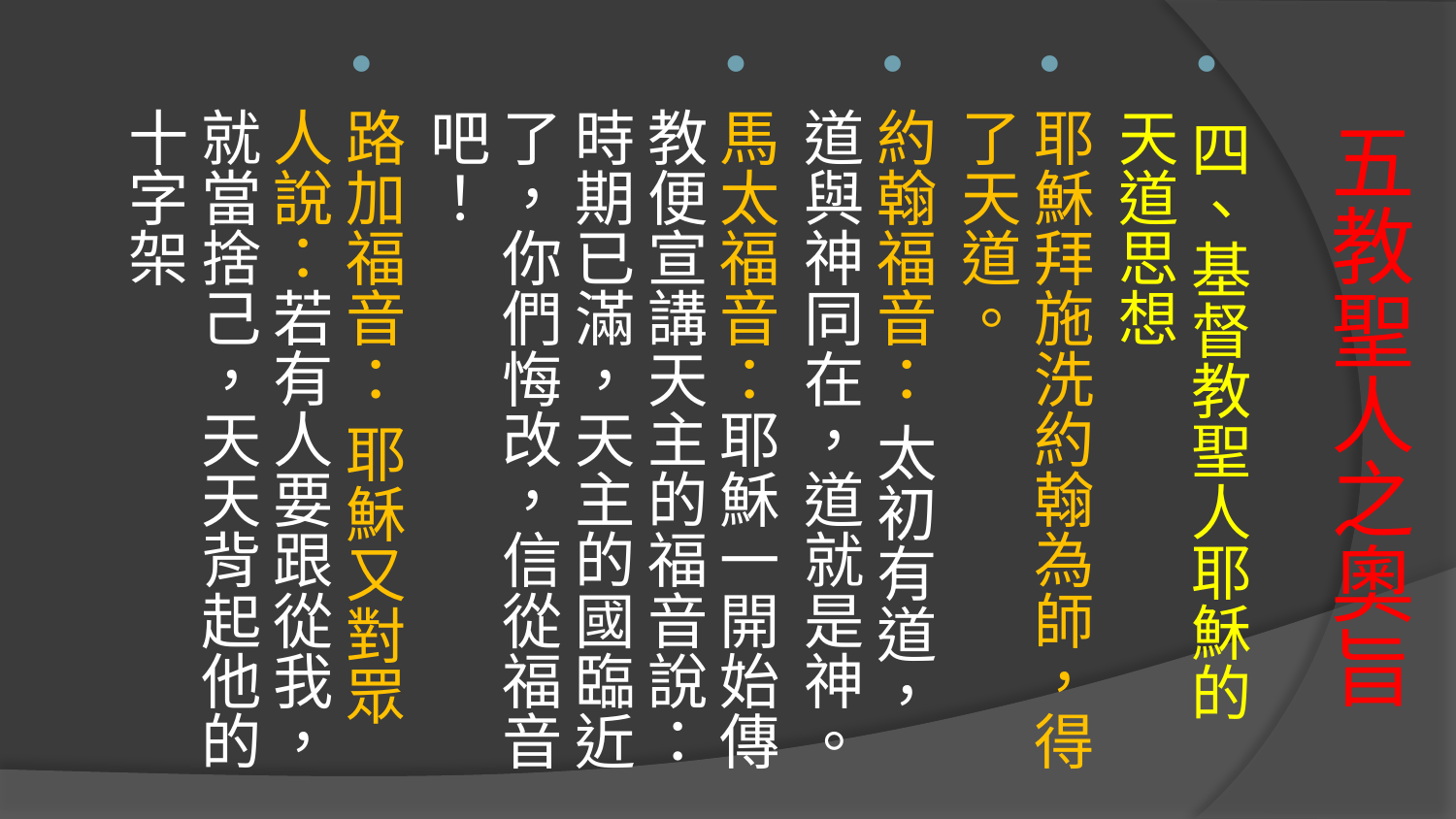

﻿﻿四、基督教聖人耶穌的天道思想
耶穌拜施洗約翰為師，得了天道。
約翰福音： 太初有道，道與神同在，道就是神。
馬太福音：耶穌一開始傳教便宣講天主的福音說：時期已滿，天主的國臨近了，你們悔改，信從福音吧！
路加福音： 耶穌又對眾人說：若有人要跟從我，就當捨己，天天背起他的十字架

# 五教聖人之奧旨